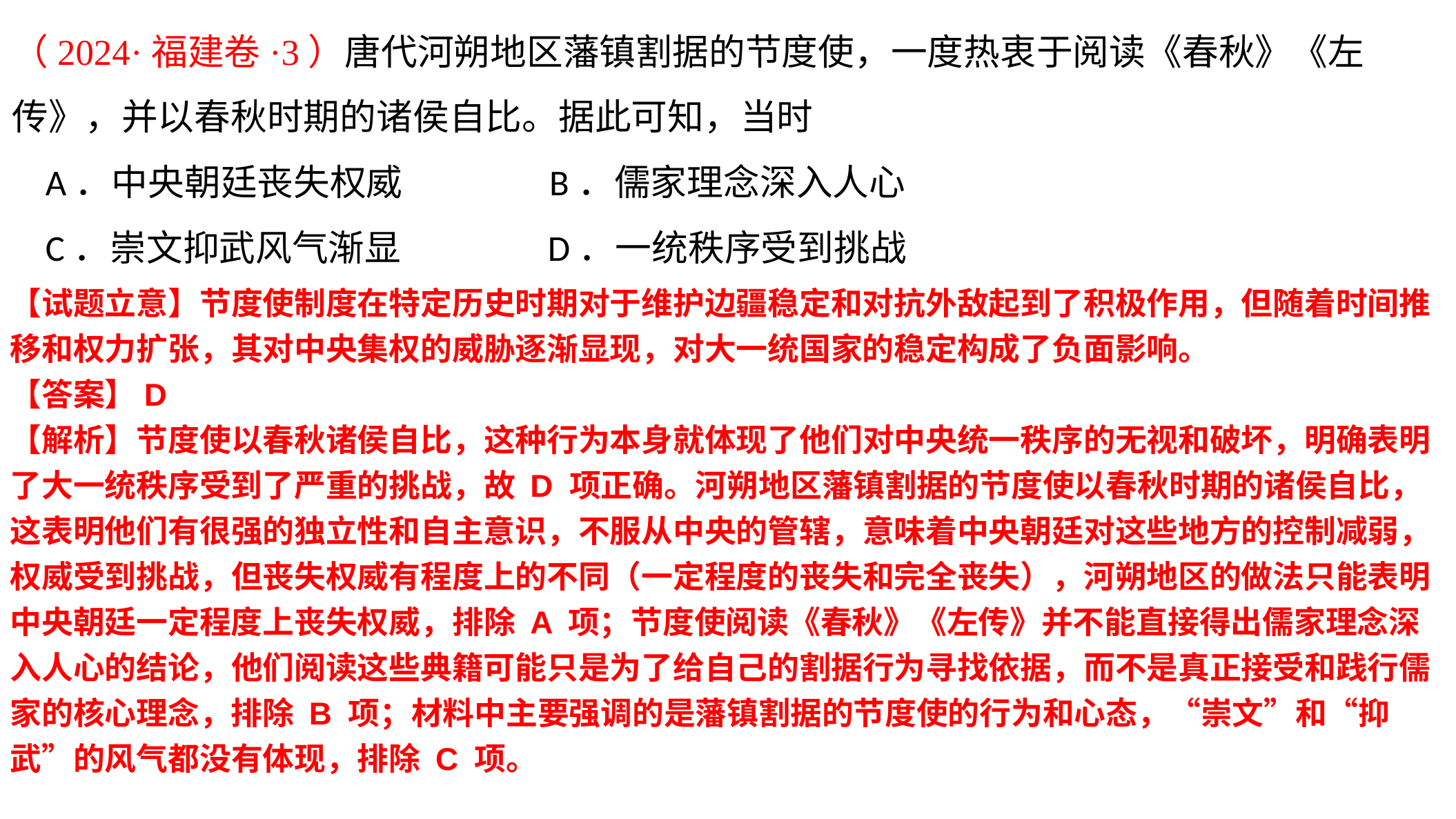

（2024·福建卷·3）唐代河朔地区藩镇割据的节度使，一度热衷于阅读《春秋》《左传》，并以春秋时期的诸侯自比。据此可知，当时
    A．中央朝廷丧失权威                 B．儒家理念深入人心
    C．崇文抑武风气渐显                 D．一统秩序受到挑战
【试题立意】节度使制度在特定历史时期对于维护边疆稳定和对抗外敌起到了积极作用，但随着时间推移和权力扩张，其对中央集权的威胁逐渐显现，对大一统国家的稳定构成了负面影响。
【答案】D
【解析】节度使以春秋诸侯自比，这种行为本身就体现了他们对中央统一秩序的无视和破坏，明确表明了大一统秩序受到了严重的挑战，故 D 项正确。河朔地区藩镇割据的节度使以春秋时期的诸侯自比，这表明他们有很强的独立性和自主意识，不服从中央的管辖，意味着中央朝廷对这些地方的控制减弱，权威受到挑战，但丧失权威有程度上的不同（一定程度的丧失和完全丧失），河朔地区的做法只能表明中央朝廷一定程度上丧失权威，排除 A 项；节度使阅读《春秋》《左传》并不能直接得出儒家理念深入人心的结论，他们阅读这些典籍可能只是为了给自己的割据行为寻找依据，而不是真正接受和践行儒家的核心理念，排除 B 项；材料中主要强调的是藩镇割据的节度使的行为和心态，“崇文”和“抑武”的风气都没有体现，排除 C 项。